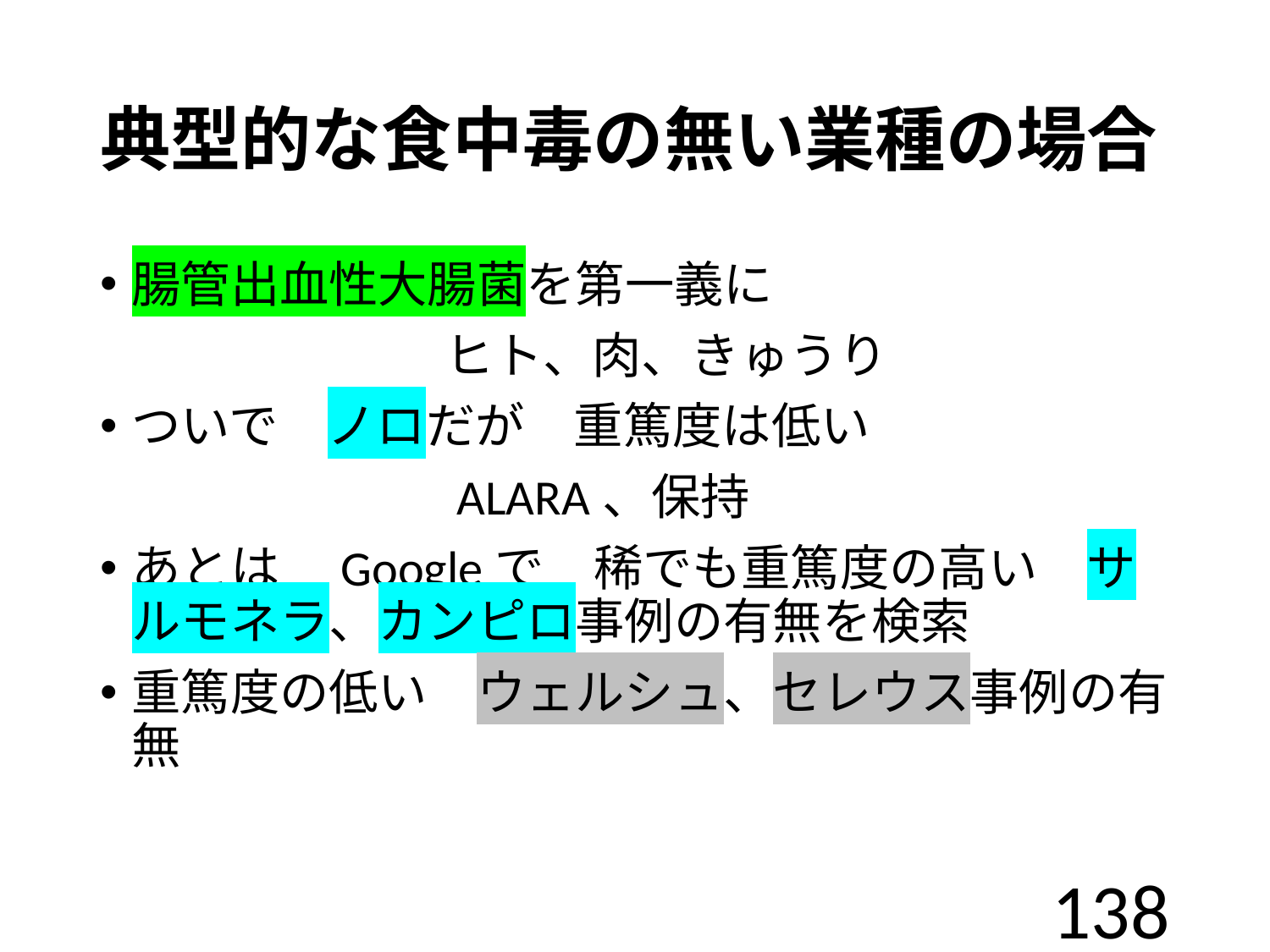

# 典型的な食中毒の無い業種の場合
腸管出血性大腸菌を第一義に
　　　　　　　ヒト、肉、きゅうり
ついで　ノロだが　重篤度は低い
　　　　　　　ALARA、保持
あとは　Googleで　稀でも重篤度の高い　サルモネラ、カンピロ事例の有無を検索
重篤度の低い　ウェルシュ、セレウス事例の有無
138